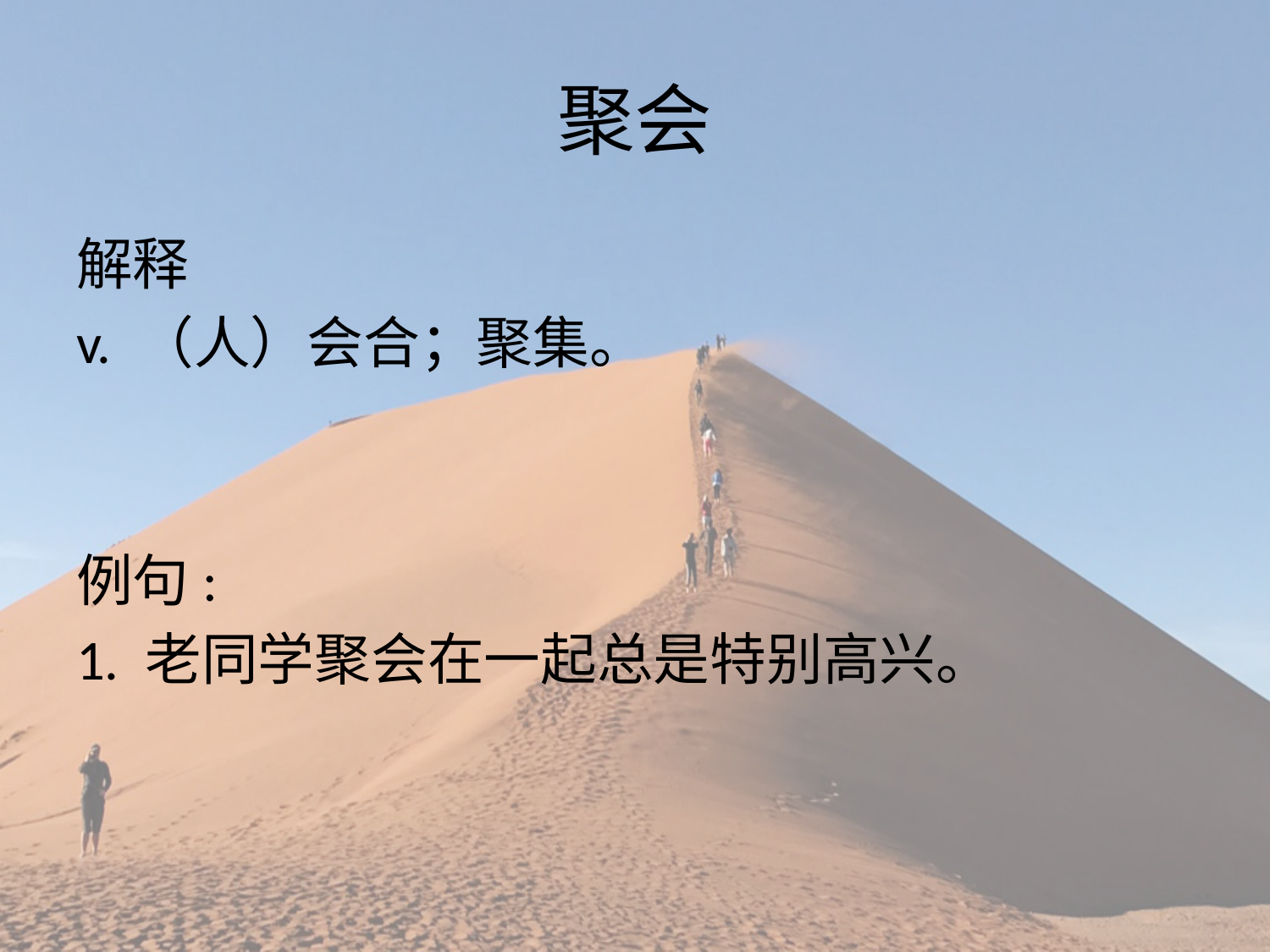

# 聚会
解释
v. （人）会合；聚集。

例句:
1. 老同学聚会在一起总是特别高兴。